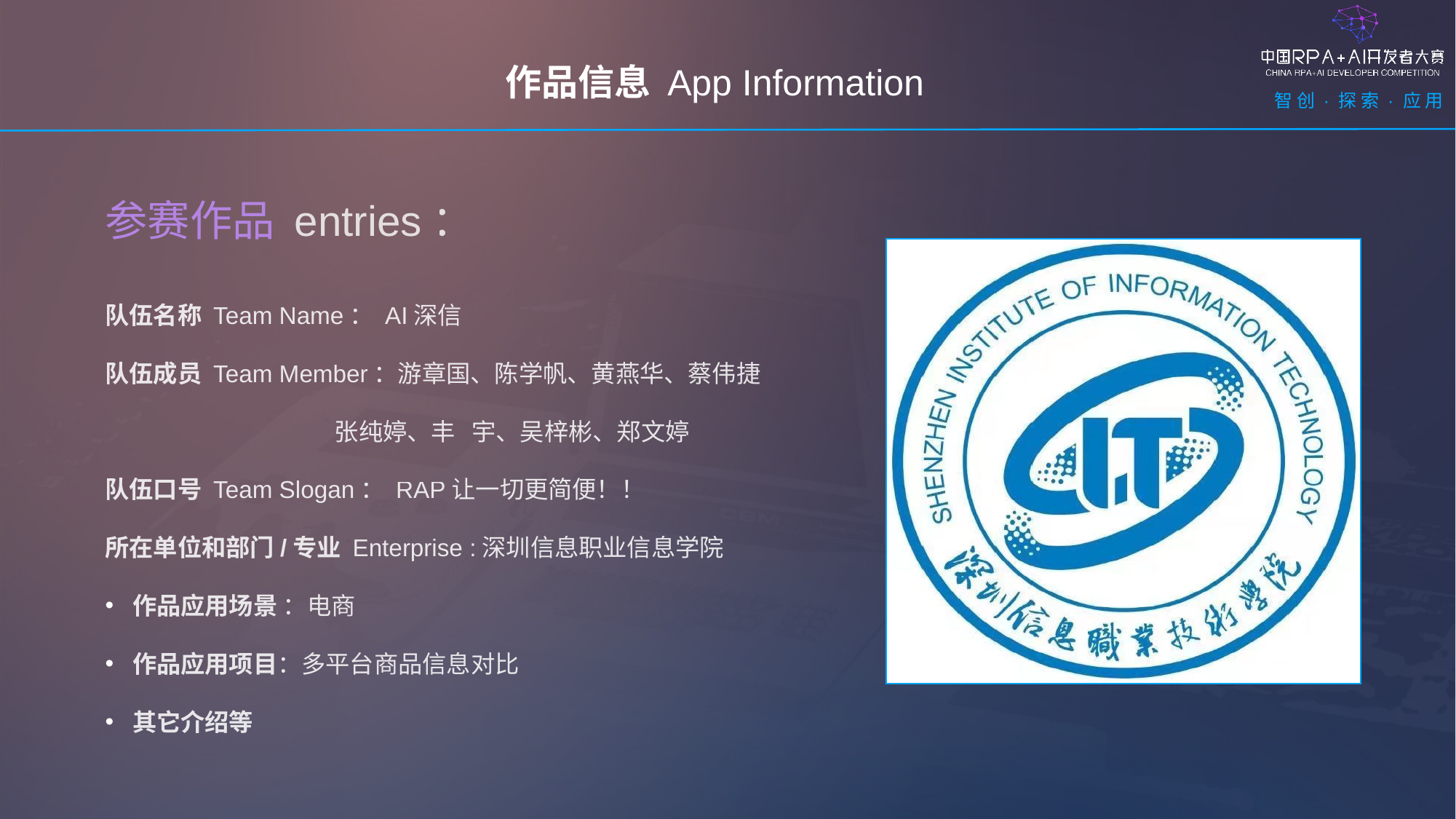

作品信息 App Information
参赛作品 entries：

队伍名称 Team Name： AI深信
队伍成员 Team Member：游章国、陈学帆、黄燕华、蔡伟捷
		 张纯婷、丰   宇、吴梓彬、郑文婷
队伍口号 Team Slogan： RAP让一切更简便！！
所在单位和部门/专业 Enterprise :深圳信息职业信息学院
作品应用场景 ：电商
作品应用项目：多平台商品信息对比
其它介绍等